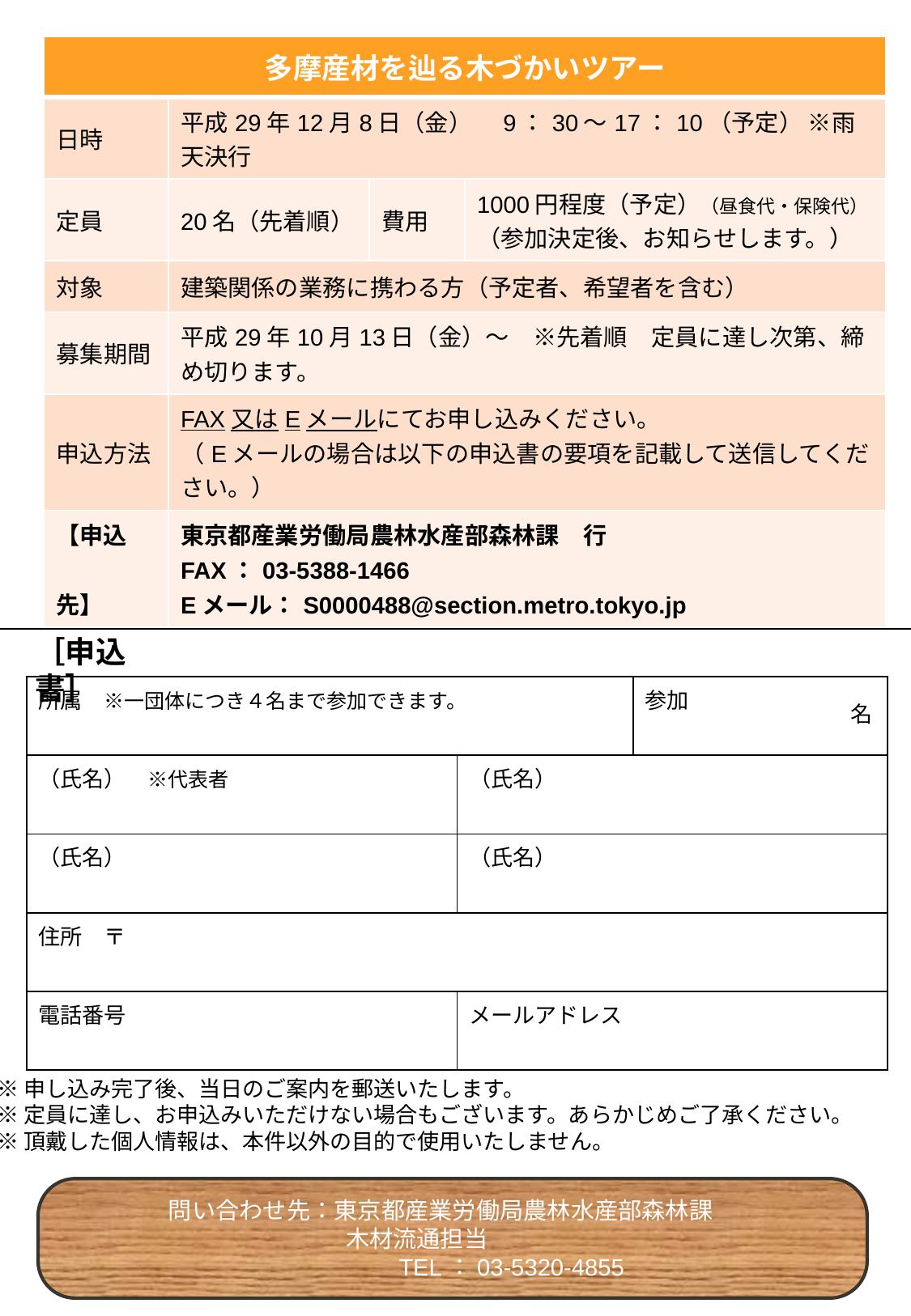

| 多摩産材を辿る木づかいツアー |  |  |  |
| --- | --- | --- | --- |
| 日時 | 平成29年12月8日（金）　9：30～17：10（予定） ※雨天決行 |  |  |
| 定員 | 20名（先着順） | 費用 | 1000円程度（予定）（昼食代・保険代） （参加決定後、お知らせします。） |
| 対象 | 建築関係の業務に携わる方（予定者、希望者を含む） |  |  |
| 募集期間 | 平成29年10月13日（金）～　※先着順　定員に達し次第、締め切ります。 |  |  |
| 申込方法 | FAX又はEメールにてお申し込みください。 （Eメールの場合は以下の申込書の要項を記載して送信してください。） |  |  |
| 【申込　　 先】 | 東京都産業労働局農林水産部森林課　行 FAX：03-5388-1466 Eメール：S0000488@section.metro.tokyo.jp |  |  |
［申込書］
| 所属　※一団体につき４名まで参加できます。 |  | 参加 |
| --- | --- | --- |
| （氏名）　※代表者 | （氏名） |  |
| （氏名） | （氏名） |  |
| 住所　〒 |  |  |
| 電話番号 | メールアドレス |  |
名
※申し込み完了後、当日のご案内を郵送いたします。
※定員に達し、お申込みいただけない場合もございます。あらかじめご了承ください。
※頂戴した個人情報は、本件以外の目的で使用いたしません。
問い合わせ先：東京都産業労働局農林水産部森林課
　　　　　　　　　　　　木材流通担当
　　　　　　　　　　　　　　TEL：03-5320-4855